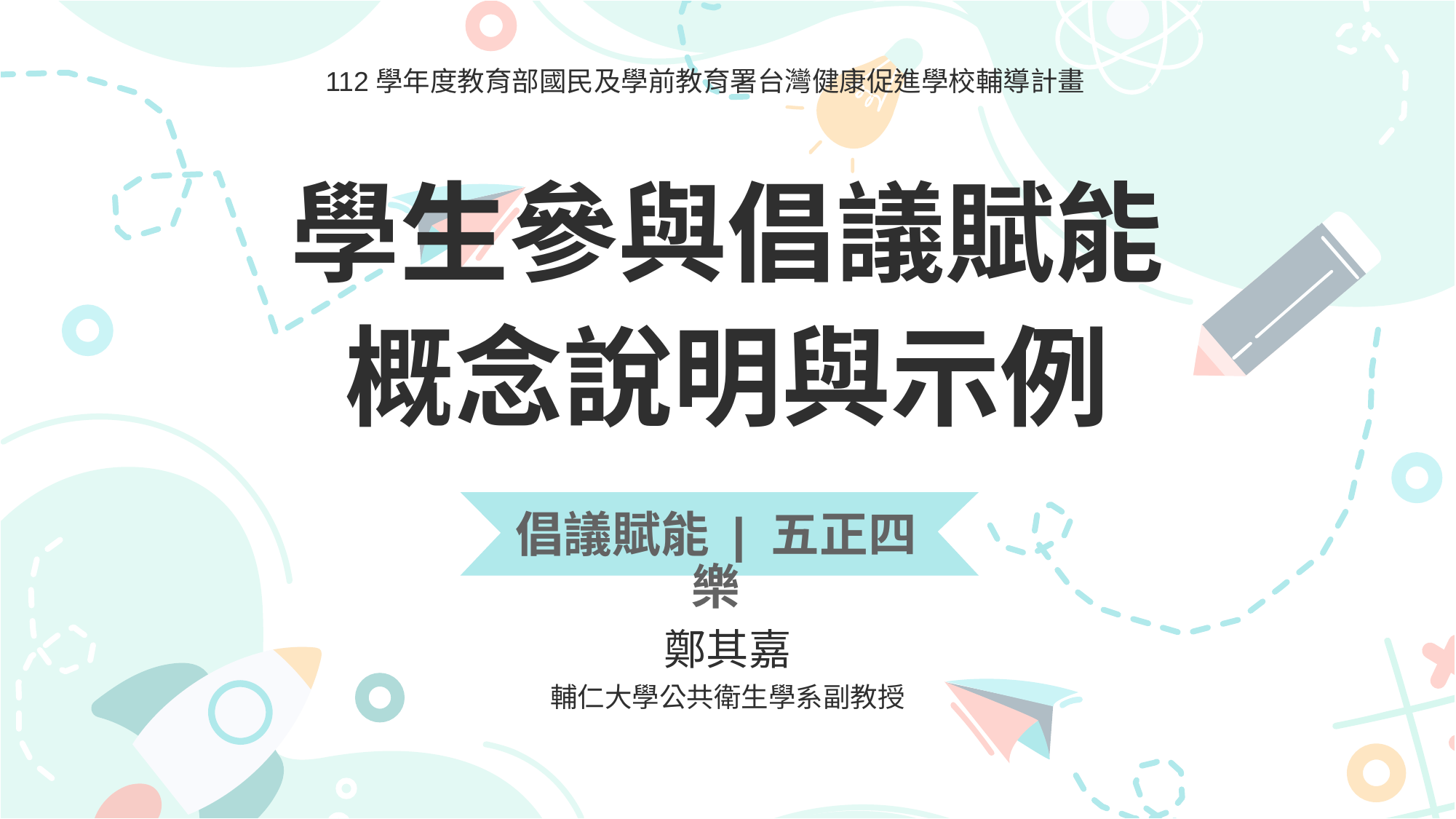

112學年度教育部國民及學前教育署台灣健康促進學校輔導計畫
# 學生參與倡議賦能 概念說明與示例
倡議賦能 | 五正四樂
鄭其嘉
輔仁大學公共衛生學系副教授